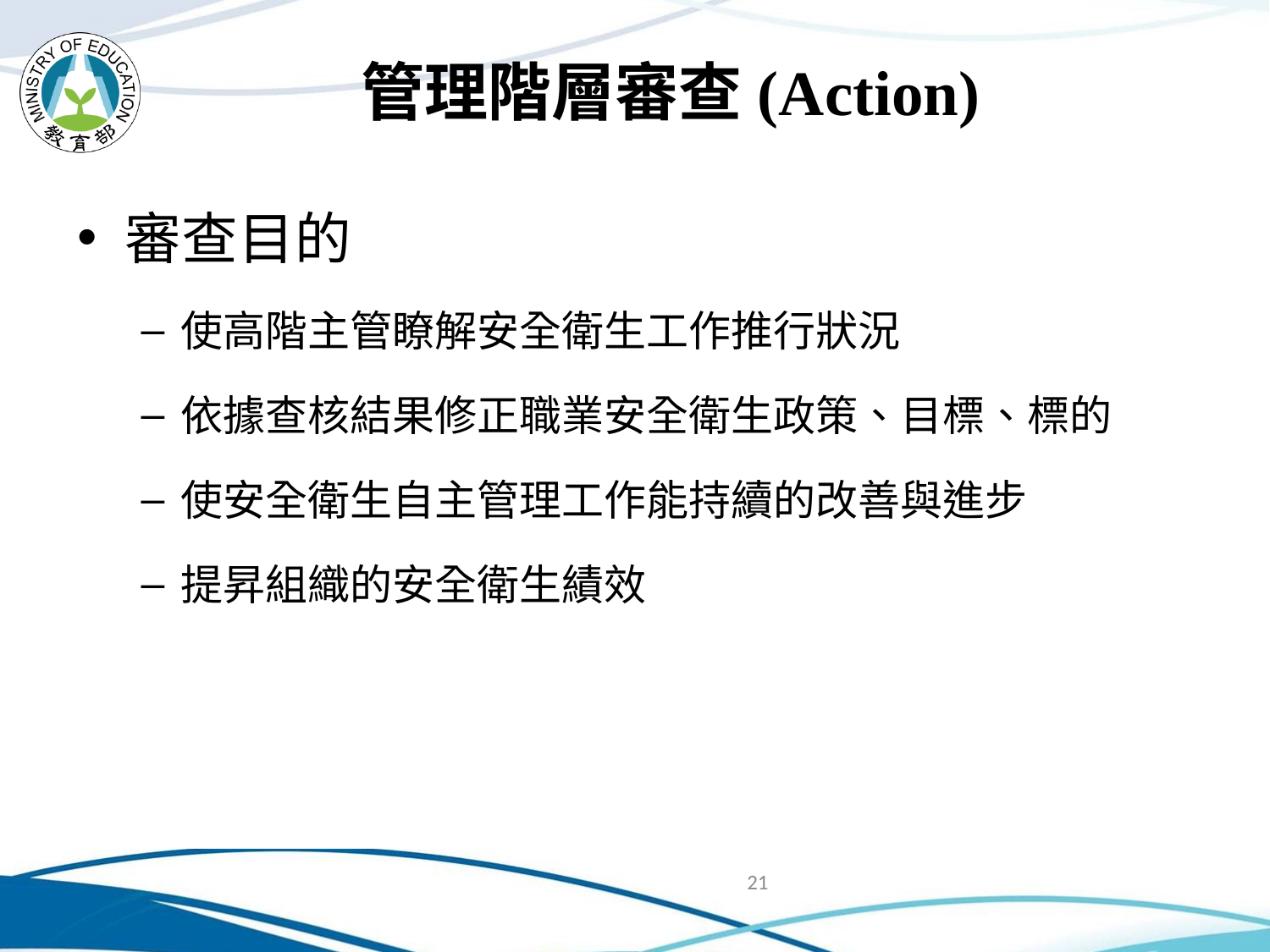

# 管理階層審查(Action)
審查目的
使高階主管瞭解安全衛生工作推行狀況
依據查核結果修正職業安全衛生政策、目標、標的
使安全衛生自主管理工作能持續的改善與進步
提昇組織的安全衛生績效
21